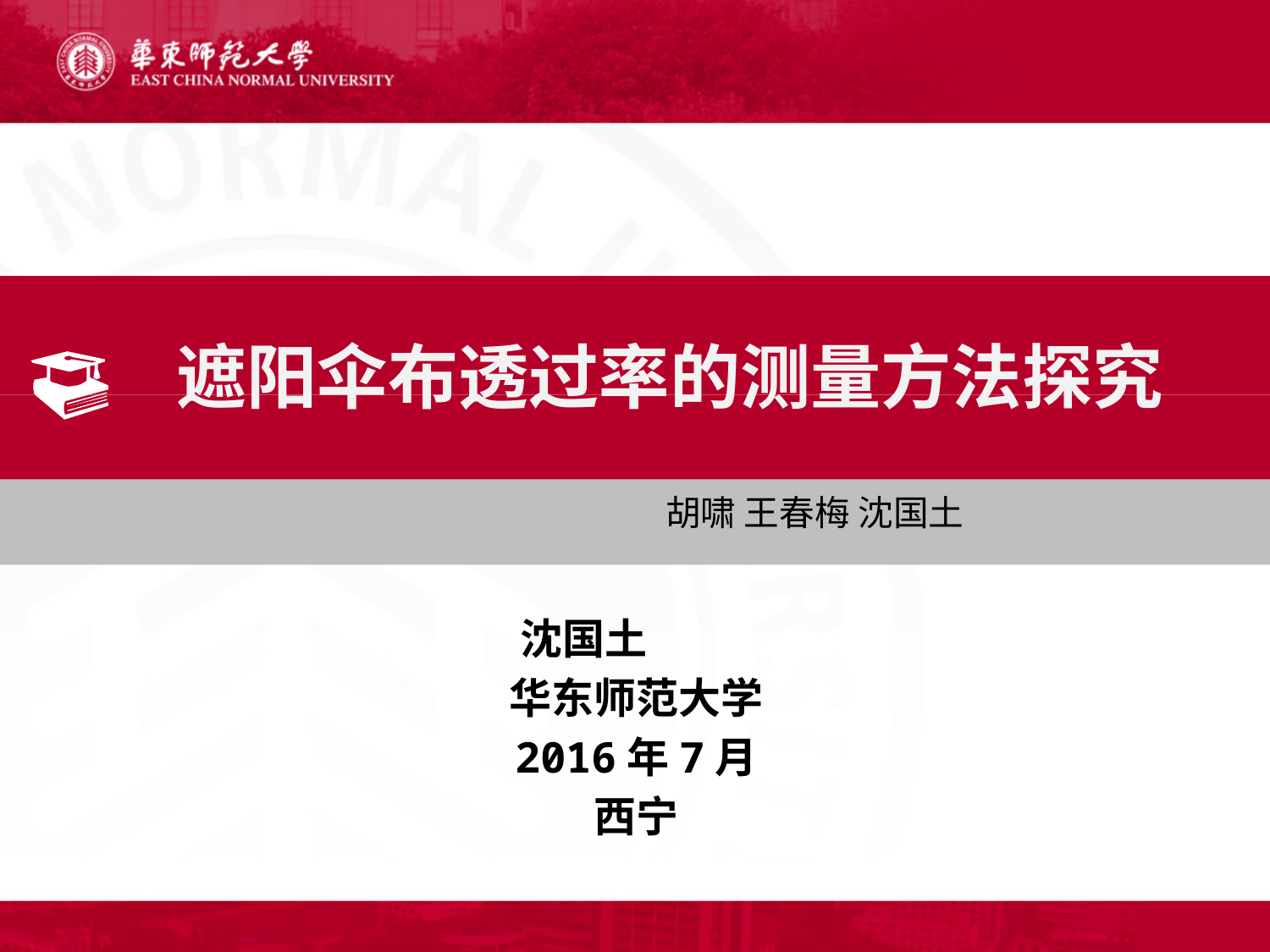

# 遮阳伞布透过率的测量方法探究 胡啸 王春梅 沈国土

沈国土
华东师范大学
2016年7月
西宁